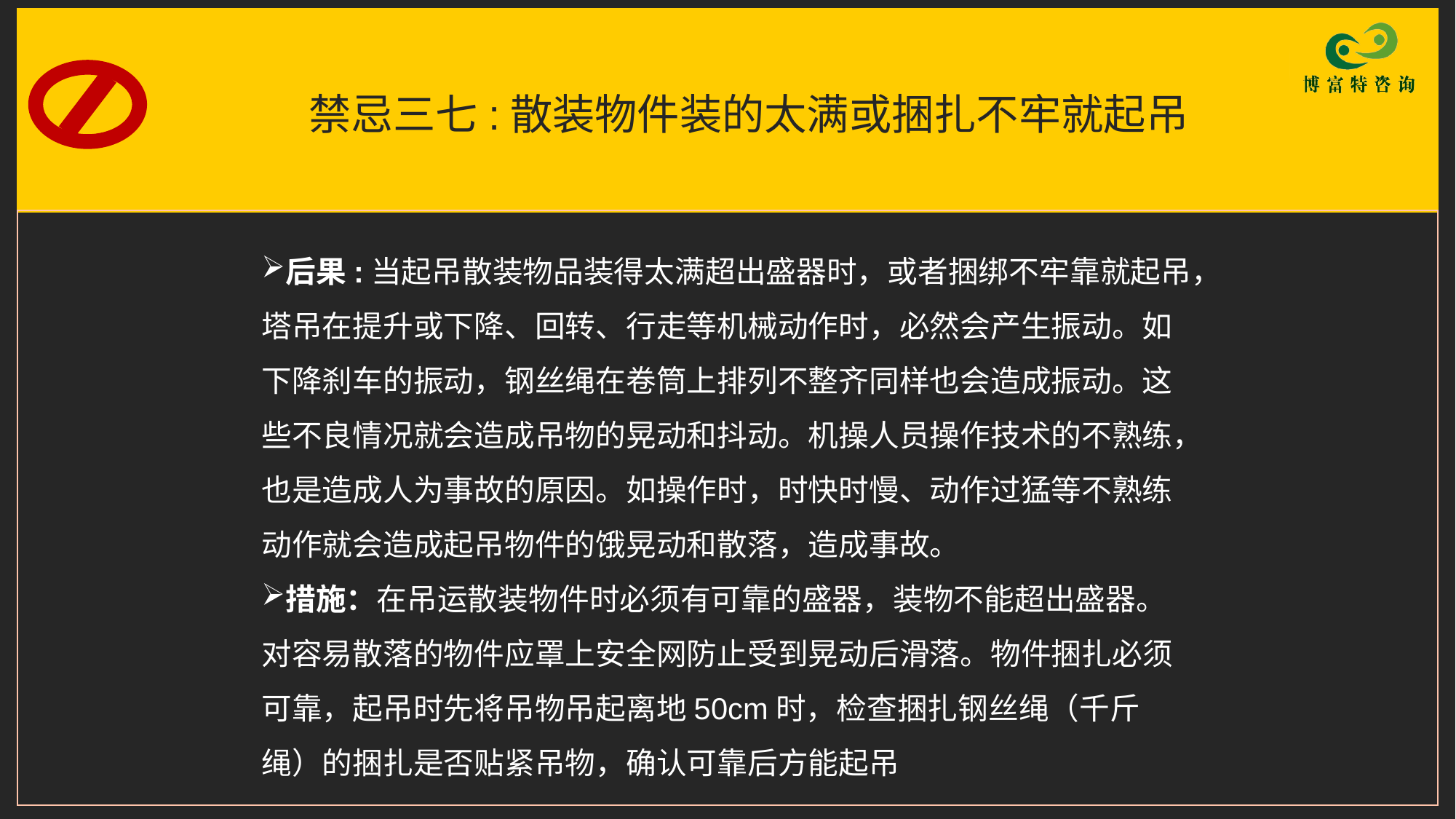

# 禁忌三七:散装物件装的太满或捆扎不牢就起吊
后果:当起吊散装物品装得太满超出盛器时，或者捆绑不牢靠就起吊，塔吊在提升或下降、回转、行走等机械动作时，必然会产生振动。如下降刹车的振动，钢丝绳在卷筒上排列不整齐同样也会造成振动。这些不良情况就会造成吊物的晃动和抖动。机操人员操作技术的不熟练，也是造成人为事故的原因。如操作时，时快时慢、动作过猛等不熟练动作就会造成起吊物件的饿晃动和散落，造成事故。
措施：在吊运散装物件时必须有可靠的盛器，装物不能超出盛器。对容易散落的物件应罩上安全网防止受到晃动后滑落。物件捆扎必须可靠，起吊时先将吊物吊起离地50cm时，检查捆扎钢丝绳（千斤绳）的捆扎是否贴紧吊物，确认可靠后方能起吊